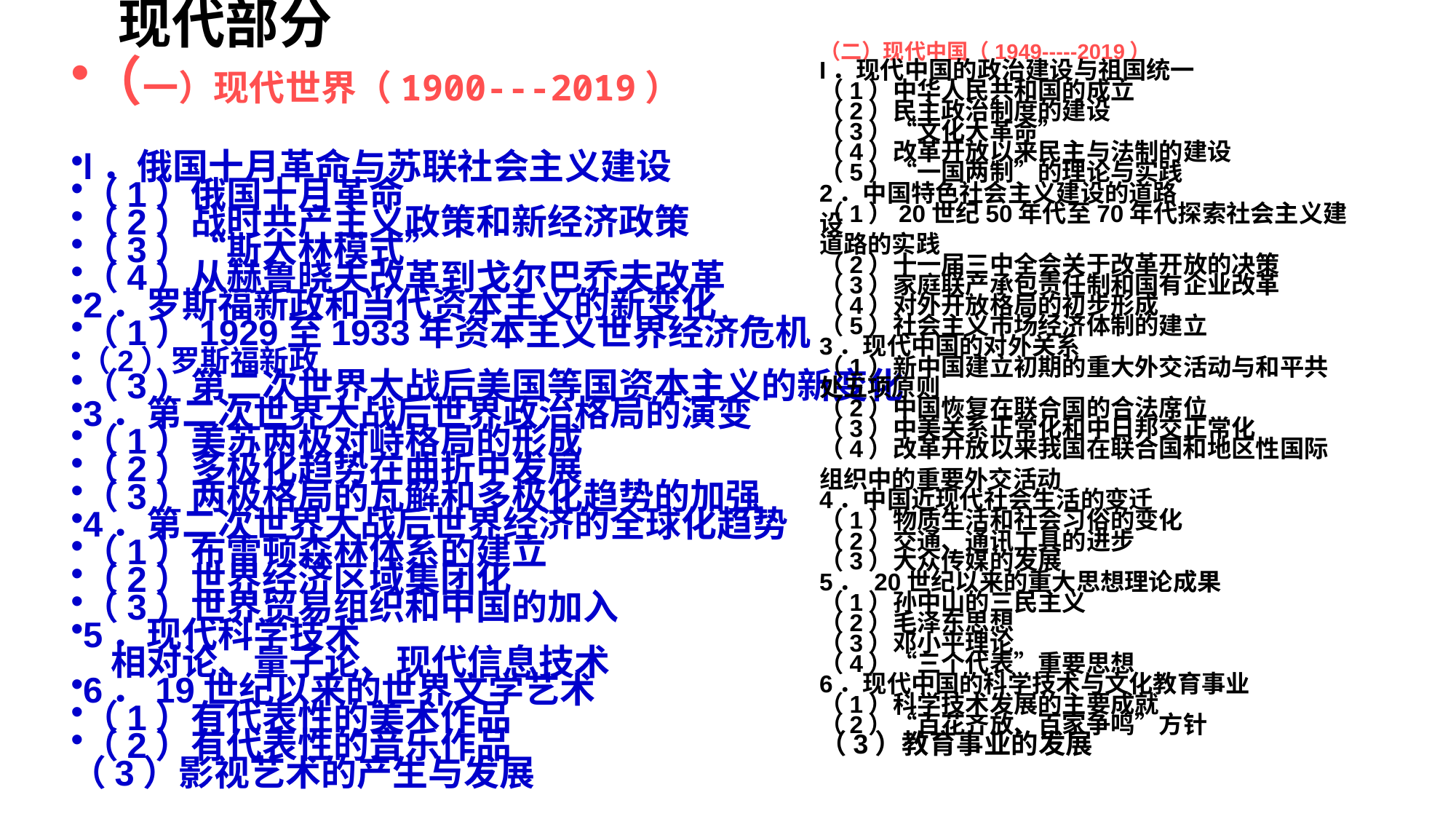

现代部分

（一）现代世界（1900---2019）

l．俄国十月革命与苏联社会主义建设
（1）俄国十月革命
（2）战时共产主义政策和新经济政策
（3）“斯大林模式”
（4）从赫鲁晓夫改革到戈尔巴乔夫改革
2．罗斯福新政和当代资本主义的新变化
（1）1929至1933年资本主义世界经济危机
（2）罗斯福新政
（3）第二次世界大战后美国等国资本主义的新变化
3．第二次世界大战后世界政治格局的演变
（1）美苏两极对峙格局的形成
（2）多极化趋势在曲折中发展
（3）两极格局的瓦解和多极化趋势的加强
4．第二次世界大战后世界经济的全球化趋势
（1）布雷顿森林体系的建立
（2）世界经济区域集团化
（3）世界贸易组织和中国的加入
5．现代科学技术
    相对论、量子论、现代信息技术
6．19世纪以来的世界文学艺术
（1）有代表性的美术作品
（2）有代表性的音乐作品
（3）影视艺术的产生与发展

（二）现代中国（1949-----2019）

I．现代中国的政治建设与祖国统一

（1）中华人民共和国的成立

（2）民主政治制度的建设

（3）“文化大革命”

（4）改革开放以来民主与法制的建设

（5）“一国两制”的理论与实践

2．中国特色社会主义建设的道路

（1）20世纪50年代至70年代探索社会主义建设

道路的实践

（2）十一届三中全会关于改革开放的决策

（3）家庭联产承包责任制和国有企业改革

（4）对外开放格局的初步形成

（5）社会主义市场经济体制的建立

3．现代中国的对外关系

（1）新中国建立初期的重大外交活动与和平共

处五项原则

（2）中国恢复在联合国的合法席位

（3）中美关系正常化和中日邦交正常化

（4）改革开放以来我国在联合国和地区性国际

组织中的重要外交活动

4．中国近现代社会生活的变迁

（1）物质生活和社会习俗的变化

（2）交通、通讯工具的进步

（3）大众传媒的发展

5． 20世纪以来的重大思想理论成果

（1）孙中山的三民主义

（2）毛泽东思想

（3）邓小平理论

（4）“三个代表”重要思想

6．现代中国的科学技术与文化教育事业

（1）科学技术发展的主要成就

（2）“百花齐放、百家争鸣”方针

（3）教育事业的发展